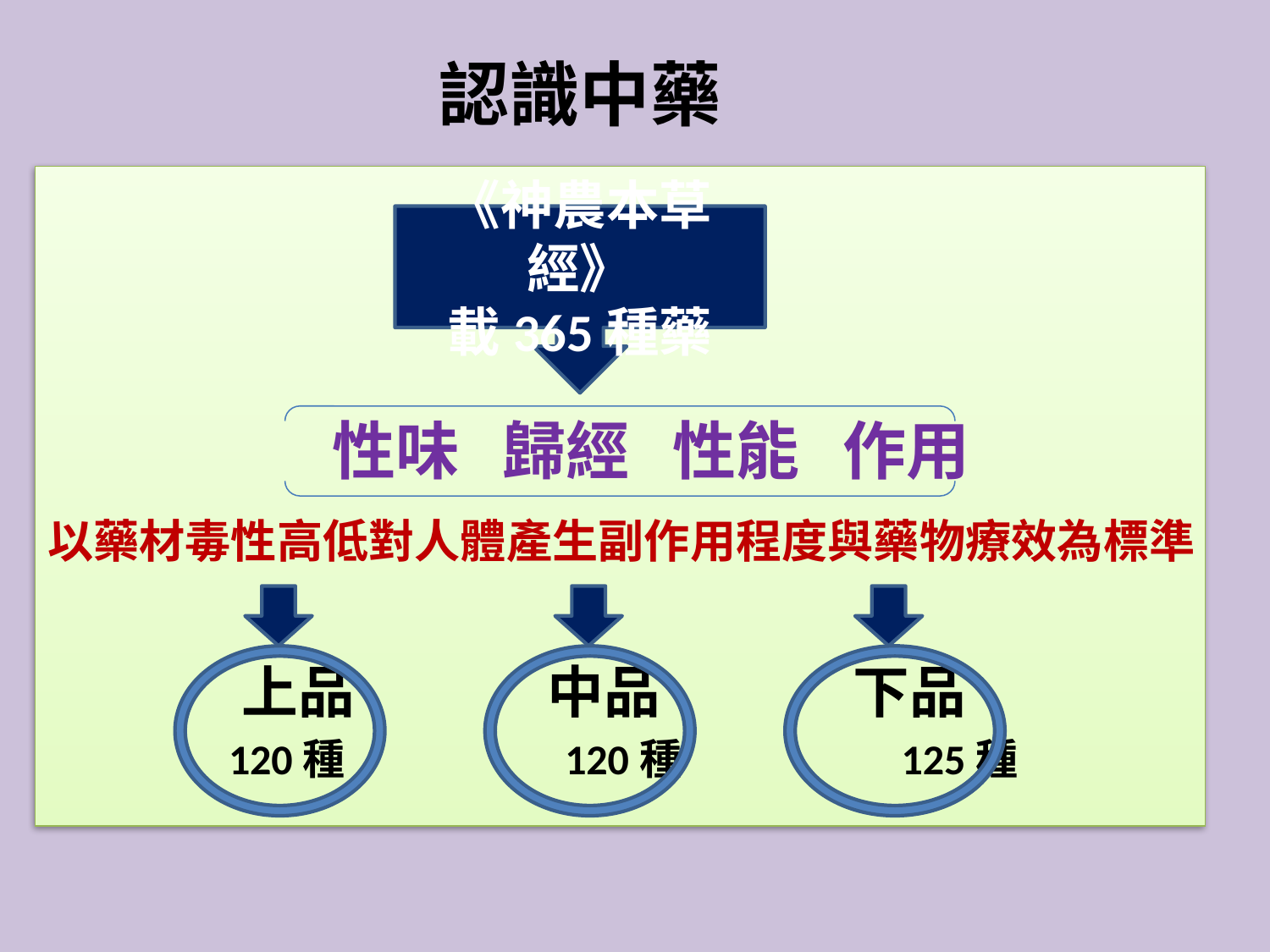

# 認識中藥

                     性味   歸經   性能   作用

              上品               中品               下品
                   120種                      120種                      125種

《神農本草經》
載365種藥
以藥材毒性高低對人體產生副作用程度與藥物療效為標準